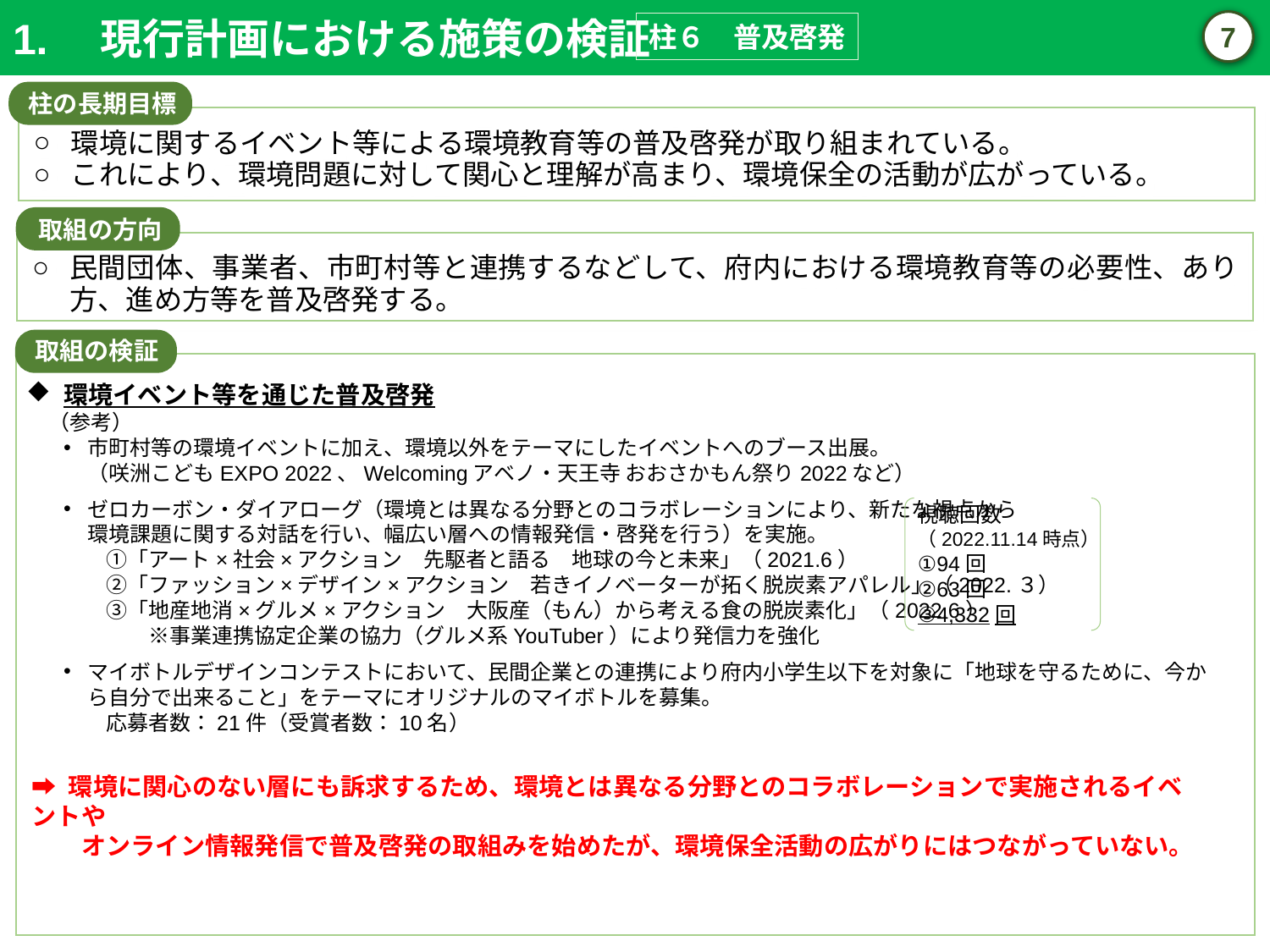

1.　現行計画における施策の検証
7
柱６　普及啓発
柱の長期目標

環境に関するイベント等による環境教育等の普及啓発が取り組まれている。
これにより、環境問題に対して関心と理解が高まり、環境保全の活動が広がっている。
取組の方向

民間団体、事業者、市町村等と連携するなどして、府内における環境教育等の必要性、あり方、進め方等を普及啓発する。
取組の検証

環境イベント等を通じた普及啓発
 （参考）
市町村等の環境イベントに加え、環境以外をテーマにしたイベントへのブース出展。
（咲洲こどもEXPO 2022、Welcomingアベノ・天王寺 おおさかもん祭り2022など）
ゼロカーボン・ダイアローグ（環境とは異なる分野とのコラボレーションにより、新たな視点から
環境課題に関する対話を行い、幅広い層への情報発信・啓発を行う）を実施。
　　①「アート×社会×アクション　先駆者と語る　地球の今と未来」（2021.6）
　　②「ファッション×デザイン×アクション　若きイノベーターが拓く脱炭素アパレル」（2022.３）
　　③「地産地消×グルメ×アクション　大阪産（もん）から考える食の脱炭素化」（2022.6）
　　　　※事業連携協定企業の協力（グルメ系YouTuber）により発信力を強化
マイボトルデザインコンテストにおいて、民間企業との連携により府内小学生以下を対象に「地球を守るために、今から自分で出来ること」をテーマにオリジナルのマイボトルを募集。
　　応募者数：21件（受賞者数：10名）
視聴回数
（2022.11.14時点）
①94回
②63回
③4,332回

➡ 環境に関心のない層にも訴求するため、環境とは異なる分野とのコラボレーションで実施されるイベントや
　　オンライン情報発信で普及啓発の取組みを始めたが、環境保全活動の広がりにはつながっていない。